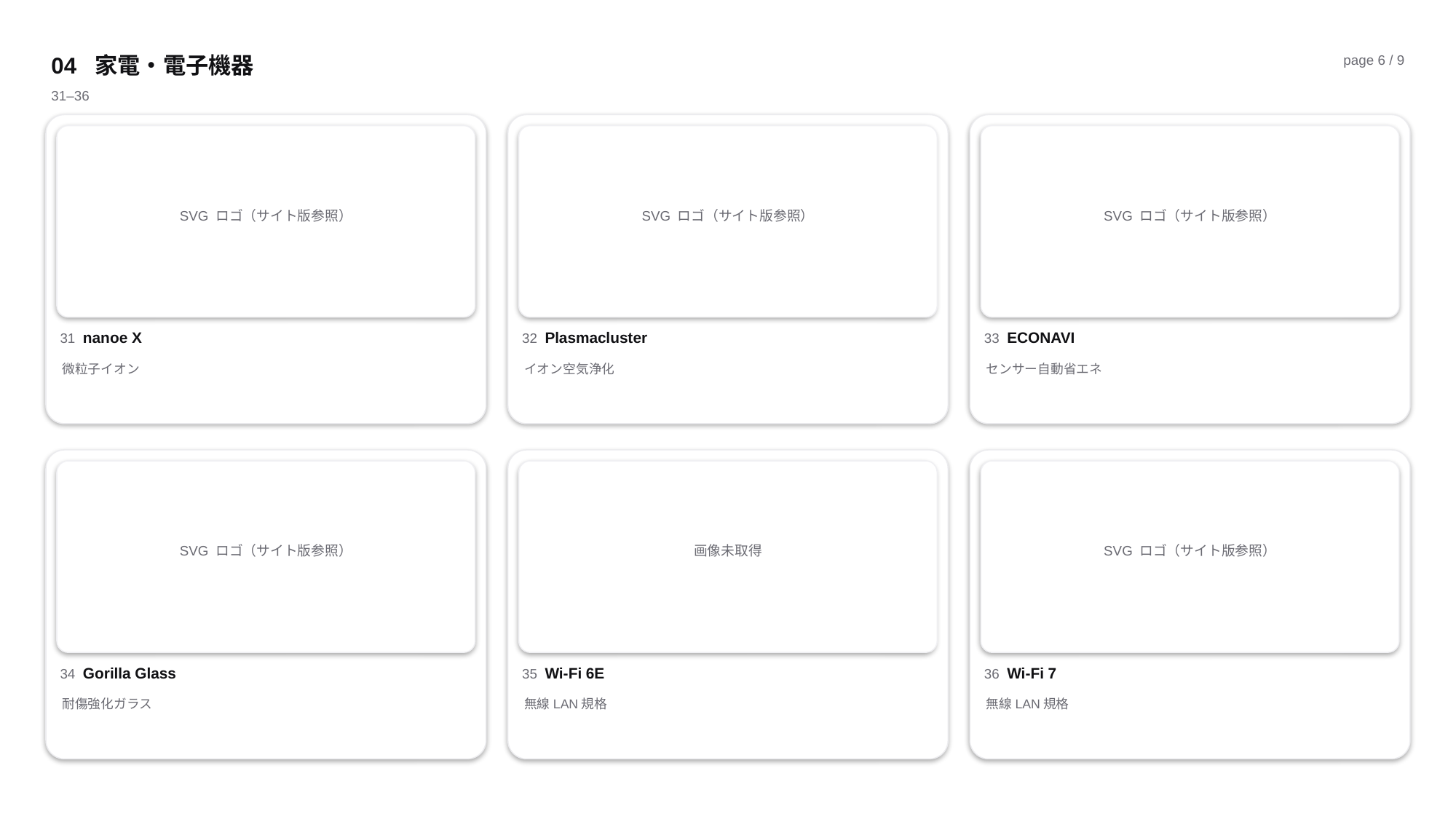

04  家電・電子機器
page 6 / 9
31–36

SVG ロゴ（サイト版参照）
SVG ロゴ（サイト版参照）
SVG ロゴ（サイト版参照）
31  nanoe X
32  Plasmacluster
33  ECONAVI
微粒子イオン
イオン空気浄化
センサー自動省エネ

SVG ロゴ（サイト版参照）
画像未取得
SVG ロゴ（サイト版参照）
34  Gorilla Glass
35  Wi-Fi 6E
36  Wi-Fi 7
耐傷強化ガラス
無線LAN規格
無線LAN規格